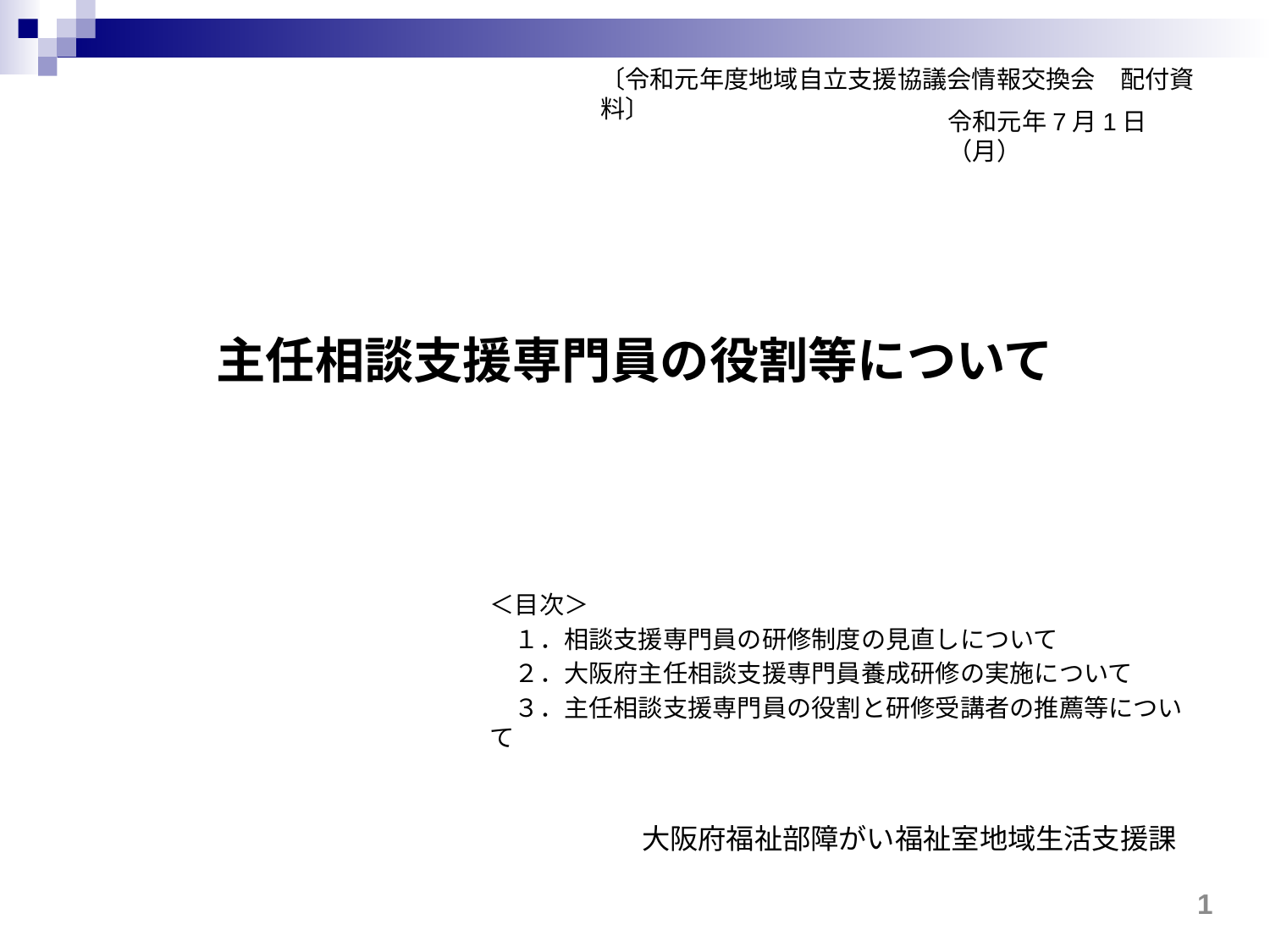

〔令和元年度地域自立支援協議会情報交換会　配付資料〕
令和元年7月1日（月）
# 主任相談支援専門員の役割等について
＜目次＞
　１．相談支援専門員の研修制度の見直しについて
　２．大阪府主任相談支援専門員養成研修の実施について
　３．主任相談支援専門員の役割と研修受講者の推薦等について
大阪府福祉部障がい福祉室地域生活支援課
1